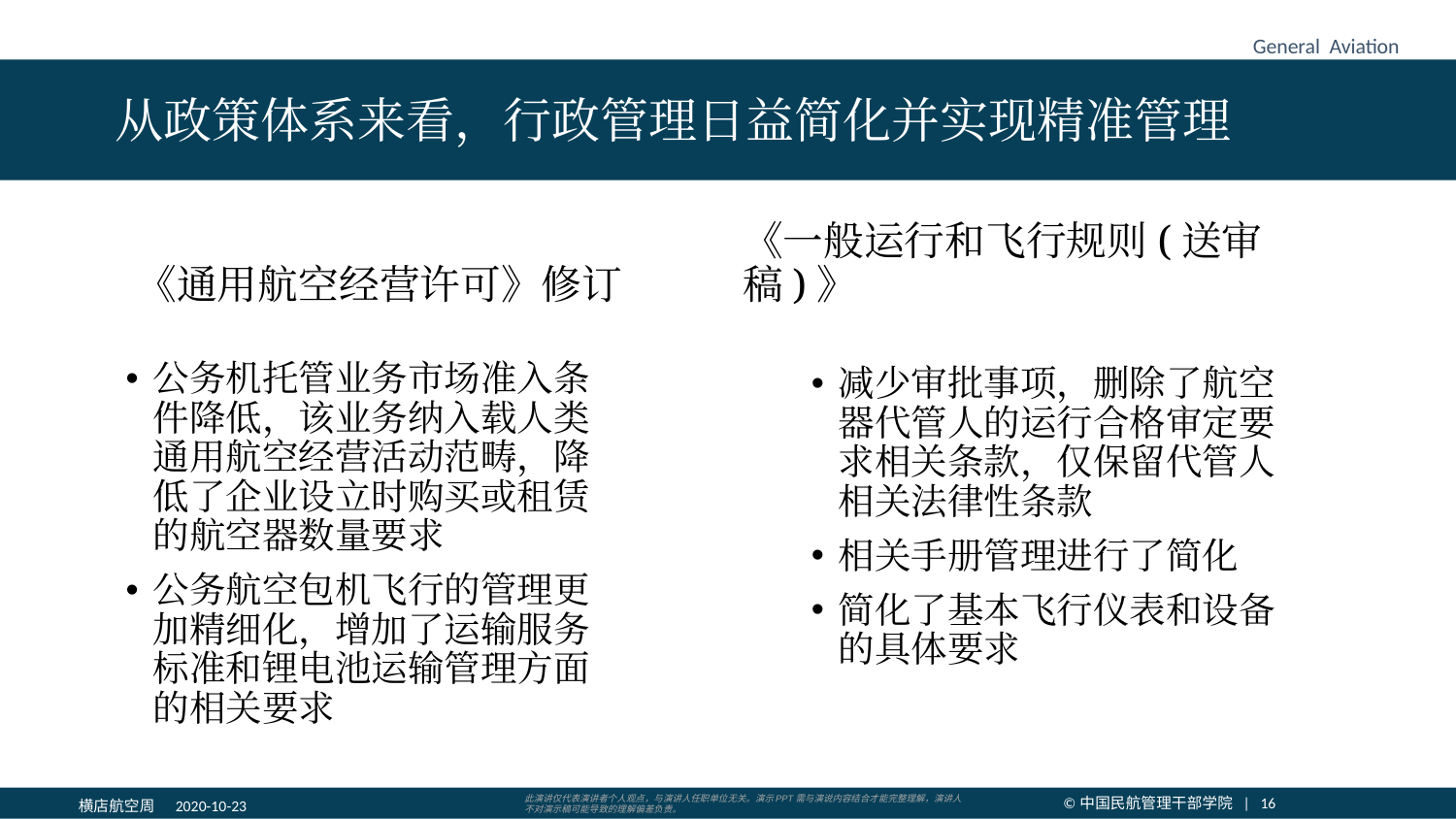

# 从政策体系来看，行政管理日益简化并实现精准管理
《通用航空经营许可》修订
《一般运行和飞行规则(送审稿)》
公务机托管业务市场准入条件降低，该业务纳入载人类通用航空经营活动范畴，降低了企业设立时购买或租赁的航空器数量要求
公务航空包机飞行的管理更加精细化，增加了运输服务标准和锂电池运输管理方面的相关要求
减少审批事项，删除了航空器代管人的运行合格审定要求相关条款，仅保留代管人相关法律性条款
相关手册管理进行了简化
简化了基本飞行仪表和设备的具体要求